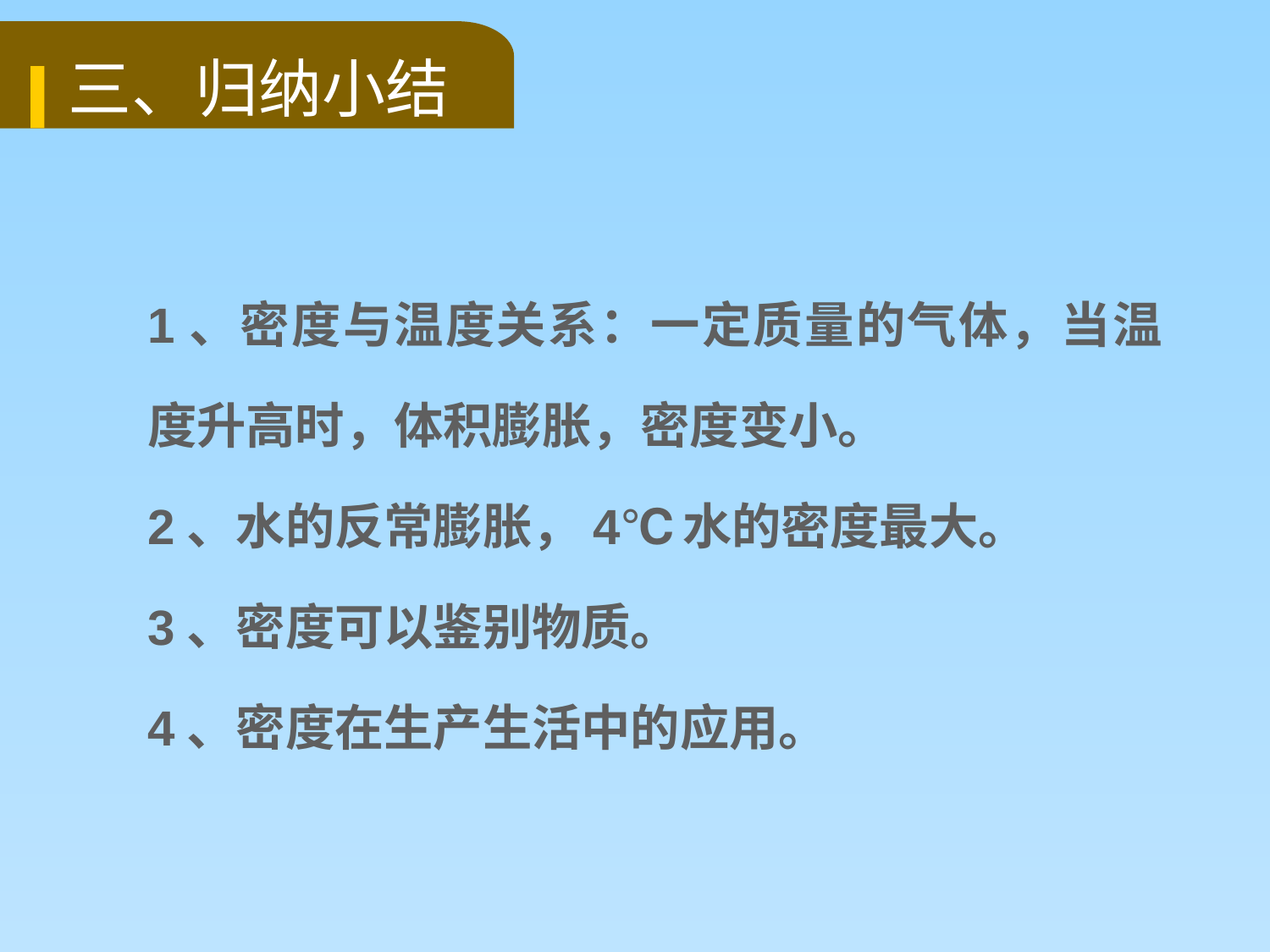

三、归纳小结

1、密度与温度关系：一定质量的气体，当温度升高时，体积膨胀，密度变小。
2、水的反常膨胀，4℃水的密度最大。
3、密度可以鉴别物质。
4、密度在生产生活中的应用。